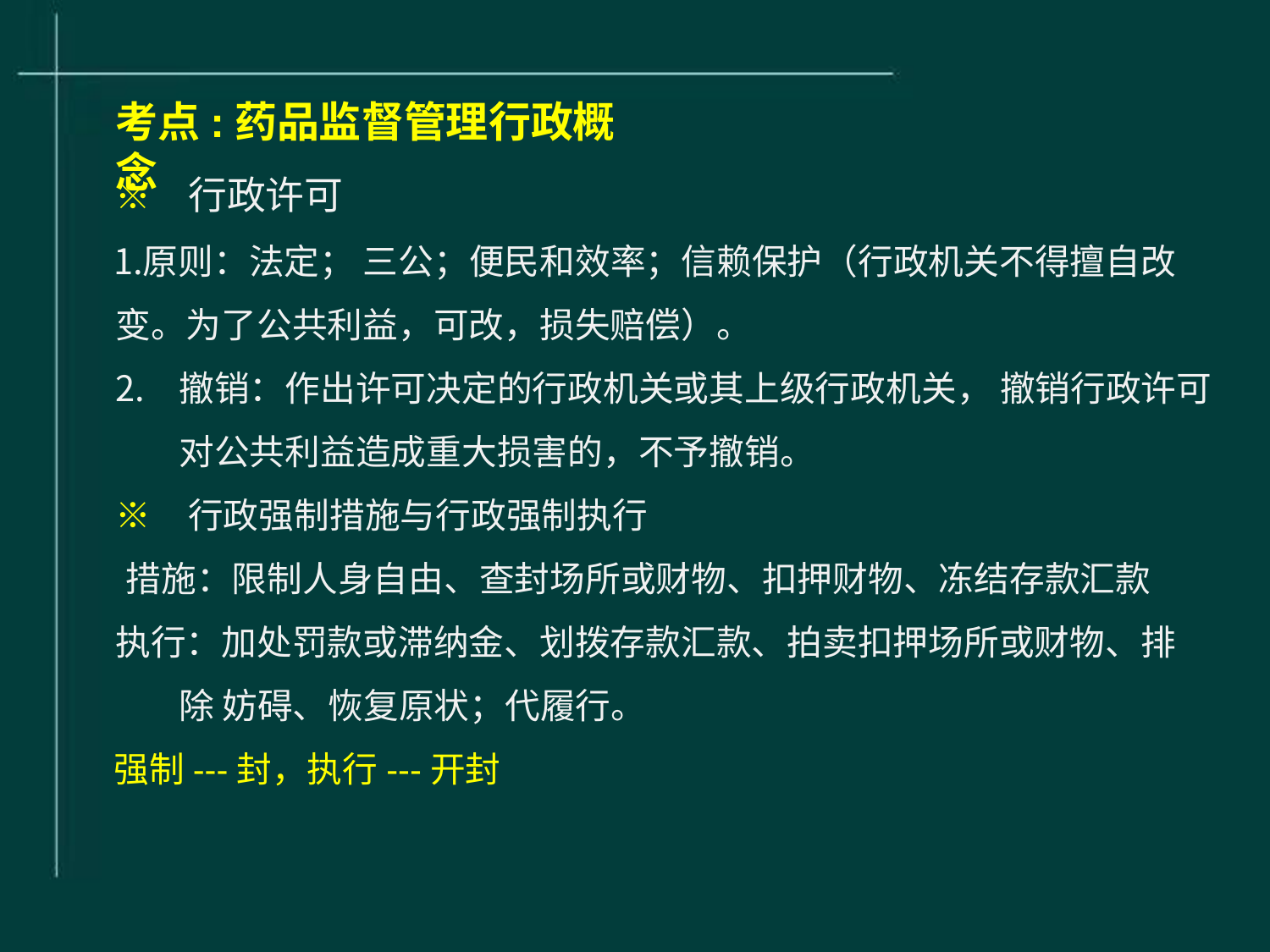

# 考点:药品监督管理行政概念
※	行政许可
原则：法定； 三公；便民和效率；信赖保护（行政机关不得擅自改 变。为了公共利益，可改，损失赔偿）。
撤销：作出许可决定的行政机关或其上级行政机关， 撤销行政许可 对公共利益造成重大损害的，不予撤销。
※	行政强制措施与行政强制执行
措施：限制人身自由、查封场所或财物、扣押财物、冻结存款汇款
执行：加处罚款或滞纳金、划拨存款汇款、拍卖扣押场所或财物、排除 妨碍、恢复原状；代履行。
强制---封，执行---开封